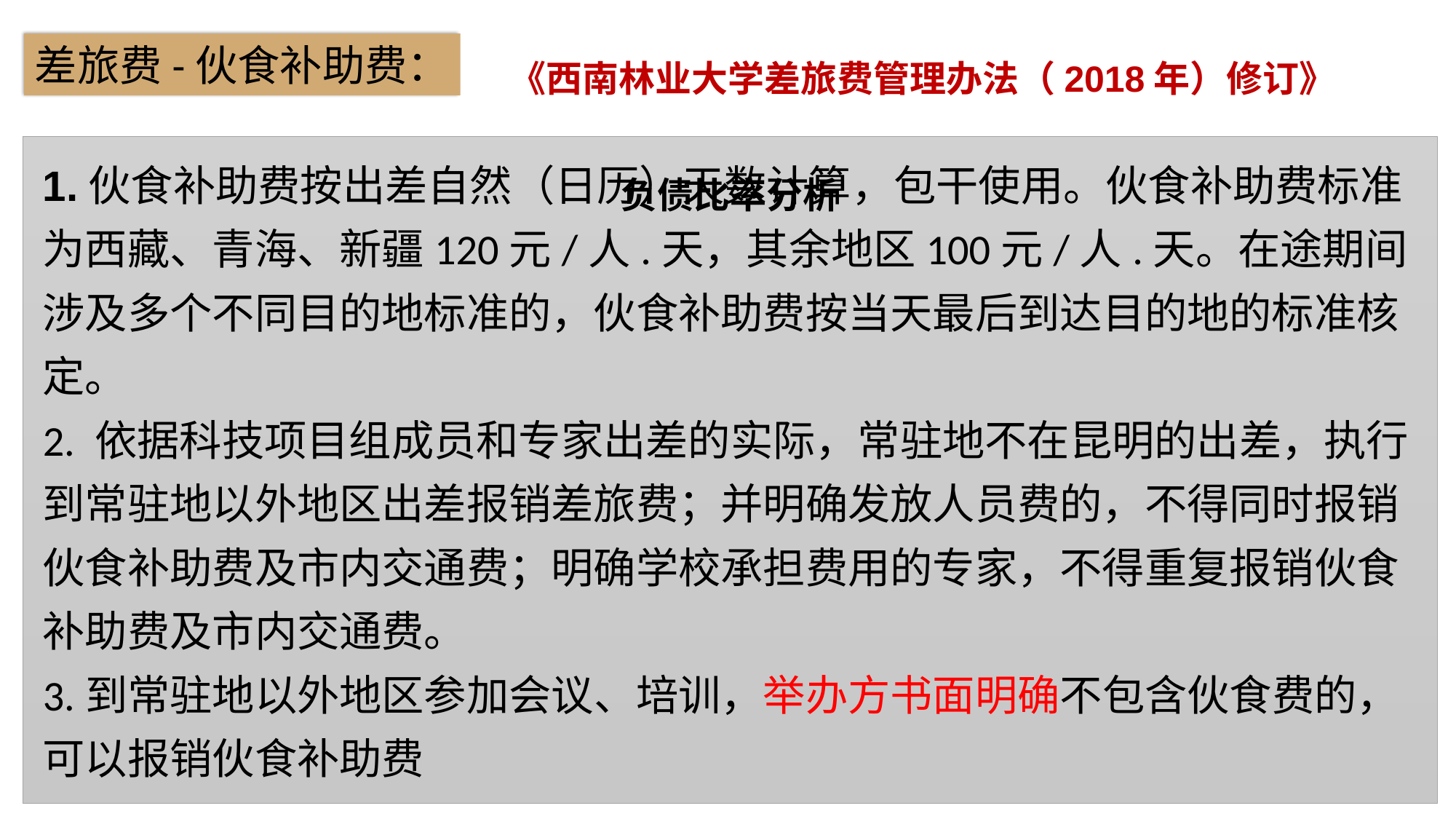

差旅费-伙食补助费：
《西南林业大学差旅费管理办法（2018年）修订》

### Chart: 负债比率分析

| Category |
|---|
1.伙食补助费按出差自然（日历）天数计算，包干使用。伙食补助费标准为西藏、青海、新疆120元/人.天，其余地区100元/人.天。在途期间涉及多个不同目的地标准的，伙食补助费按当天最后到达目的地的标准核定。
2. 依据科技项目组成员和专家出差的实际，常驻地不在昆明的出差，执行到常驻地以外地区出差报销差旅费；并明确发放人员费的，不得同时报销伙食补助费及市内交通费；明确学校承担费用的专家，不得重复报销伙食补助费及市内交通费。
3.到常驻地以外地区参加会议、培训，举办方书面明确不包含伙食费的，可以报销伙食补助费